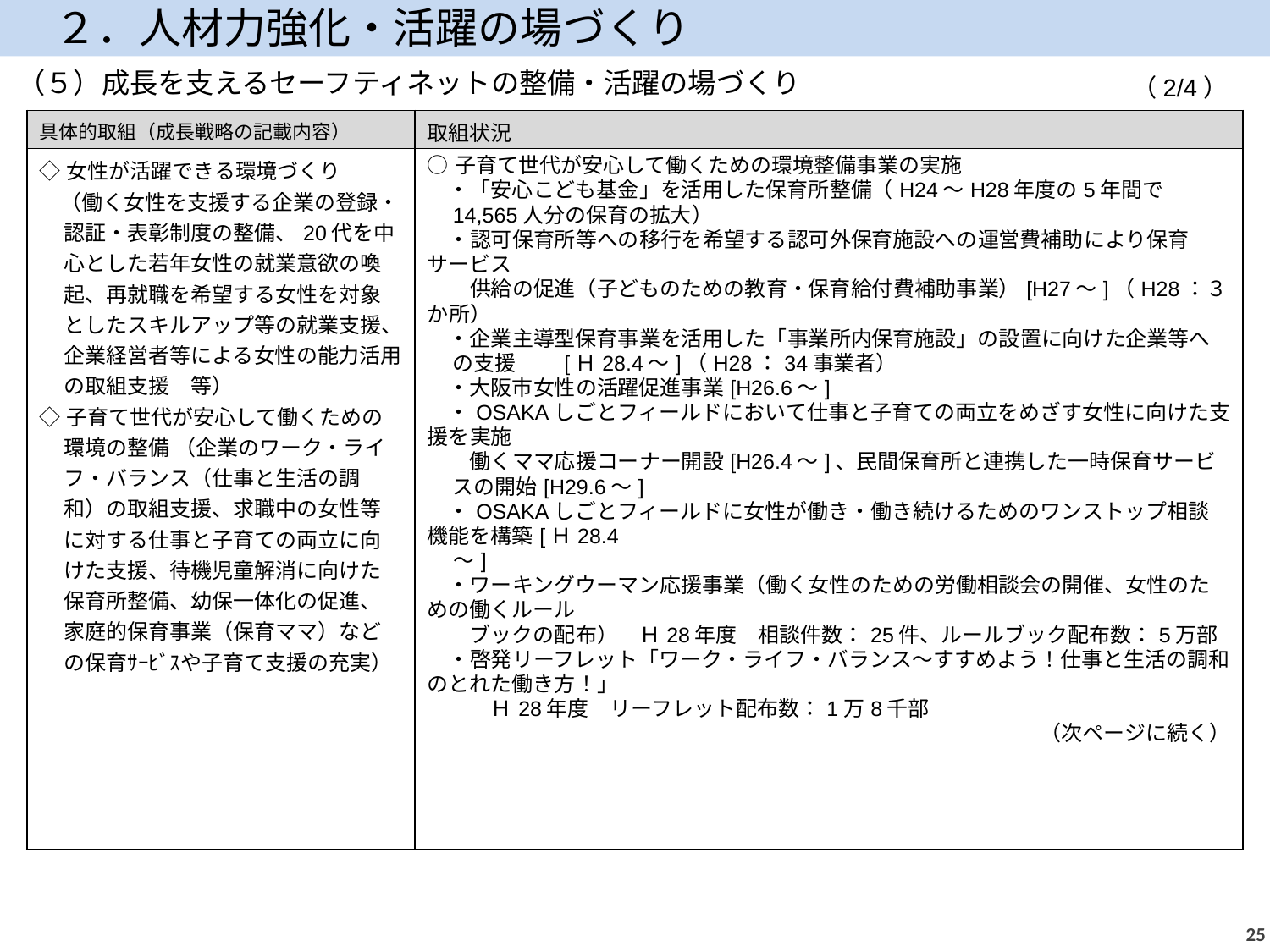

２．人材力強化・活躍の場づくり
（５）成長を支えるセーフティネットの整備・活躍の場づくり
（2/4）
| 具体的取組（成長戦略の記載内容） | 取組状況 |
| --- | --- |
| ◇女性が活躍できる環境づくり 　（働く女性を支援する企業の登録・認証・表彰制度の整備、20代を中心とした若年女性の就業意欲の喚起、再就職を希望する女性を対象としたスキルアップ等の就業支援、企業経営者等による女性の能力活用の取組支援　等） ◇子育て世代が安心して働くための環境の整備 （企業のワーク・ライフ・バランス（仕事と生活の調和）の取組支援、求職中の女性等に対する仕事と子育ての両立に向けた支援、待機児童解消に向けた保育所整備、幼保一体化の促進、家庭的保育事業（保育ママ）などの保育ｻｰﾋﾞｽや子育て支援の充実） | ○子育て世代が安心して働くための環境整備事業の実施 　・「安心こども基金」を活用した保育所整備（H24～H28年度の5年間で14,565人分の保育の拡大） 　・認可保育所等への移行を希望する認可外保育施設への運営費補助により保育サービス　　 　　供給の促進（子どものための教育・保育給付費補助事業）[H27～]（H28：３か所） 　・企業主導型保育事業を活用した「事業所内保育施設」の設置に向けた企業等への支援　　[Ｈ28.4～]（H28：34事業者） 　・大阪市女性の活躍促進事業[H26.6～]　 　・OSAKAしごとフィールドにおいて仕事と子育ての両立をめざす女性に向けた支援を実施 　　働くママ応援コーナー開設[H26.4～]、民間保育所と連携した一時保育サービスの開始[H29.6～] 　・OSAKAしごとフィールドに女性が働き・働き続けるためのワンストップ相談機能を構築[Ｈ28.4 　 ～] 　・ワーキングウーマン応援事業（働く女性のための労働相談会の開催、女性のための働くルール　 　　ブックの配布）　Ｈ28年度　相談件数：25件、ルールブック配布数：5万部 　・啓発リーフレット「ワーク・ライフ・バランス～すすめよう！仕事と生活の調和のとれた働き方！」 　　　Ｈ28年度　リーフレット配布数：1万8千部 （次ページに続く） |
25